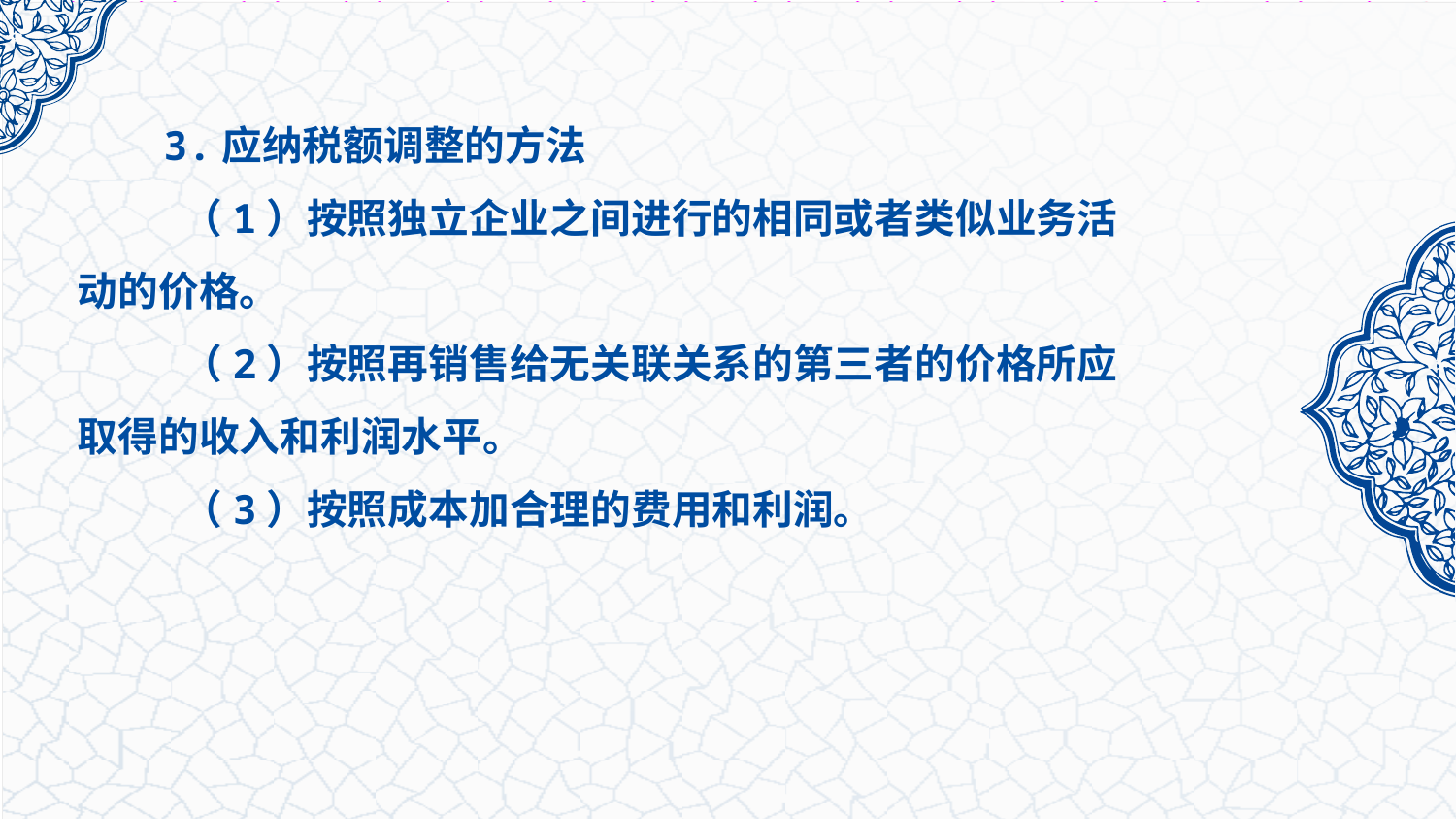

3.应纳税额调整的方法
 （1）按照独立企业之间进行的相同或者类似业务活动的价格。
 （2）按照再销售给无关联关系的第三者的价格所应取得的收入和利润水平。
 （3）按照成本加合理的费用和利润。